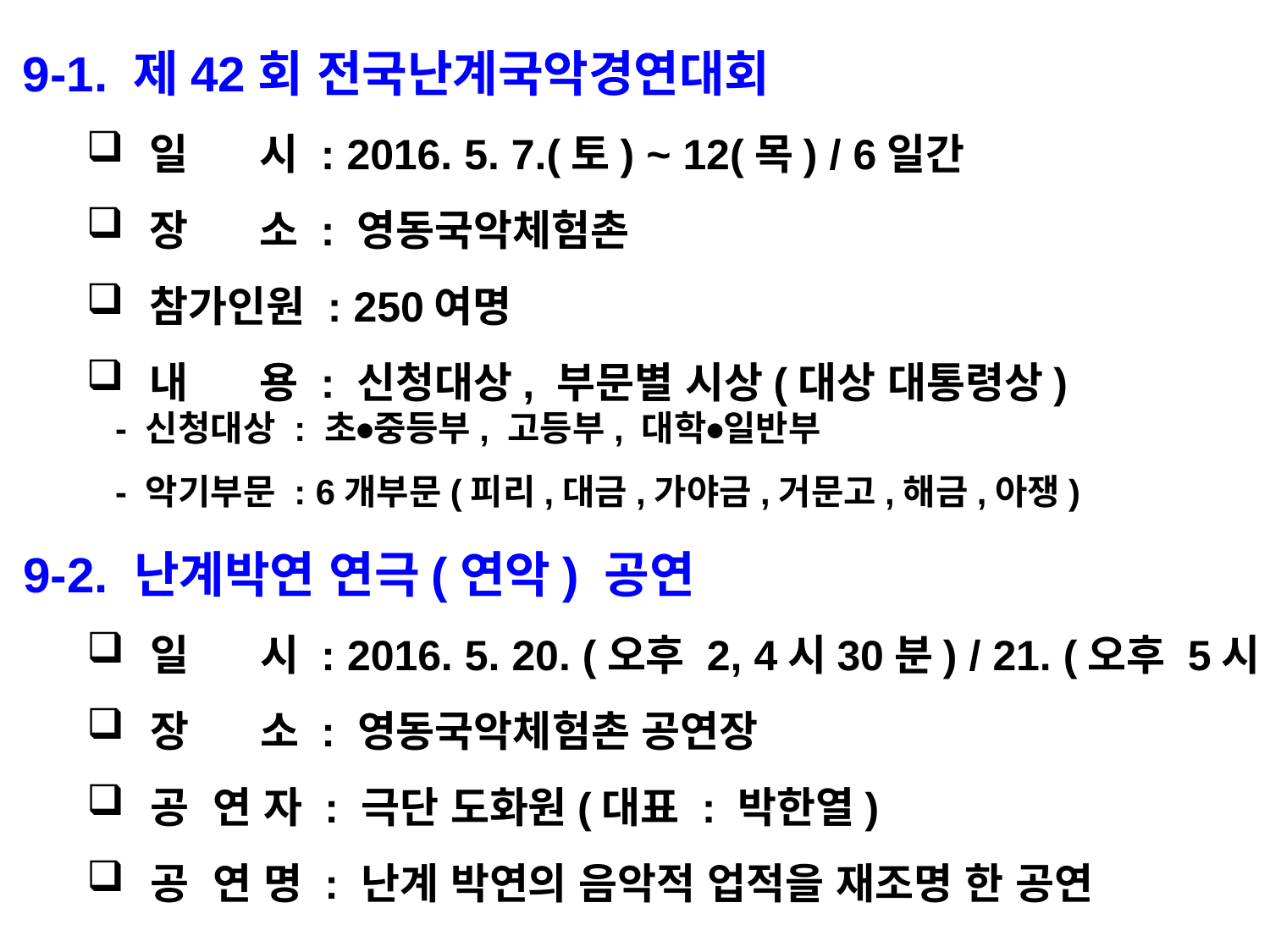

9-1. 제42회 전국난계국악경연대회
일      시 : 2016. 5. 7.(토) ~ 12(목) / 6일간
장      소 : 영동국악체험촌
참가인원 : 250여명
내      용 : 신청대상, 부문별 시상(대상 대통령상)
   - 신청대상 : 초⦁중등부, 고등부, 대학⦁일반부
   - 악기부문 : 6개부문(피리,대금,가야금,거문고,해금,아쟁)

9-2. 난계박연 연극(연악) 공연
일      시 : 2016. 5. 20. (오후 2, 4시30분) / 21. (오후 5시)
장      소 : 영동국악체험촌 공연장
공  연 자 : 극단 도화원(대표 : 박한열)
공  연 명 : 난계 박연의 음악적 업적을 재조명 한 공연